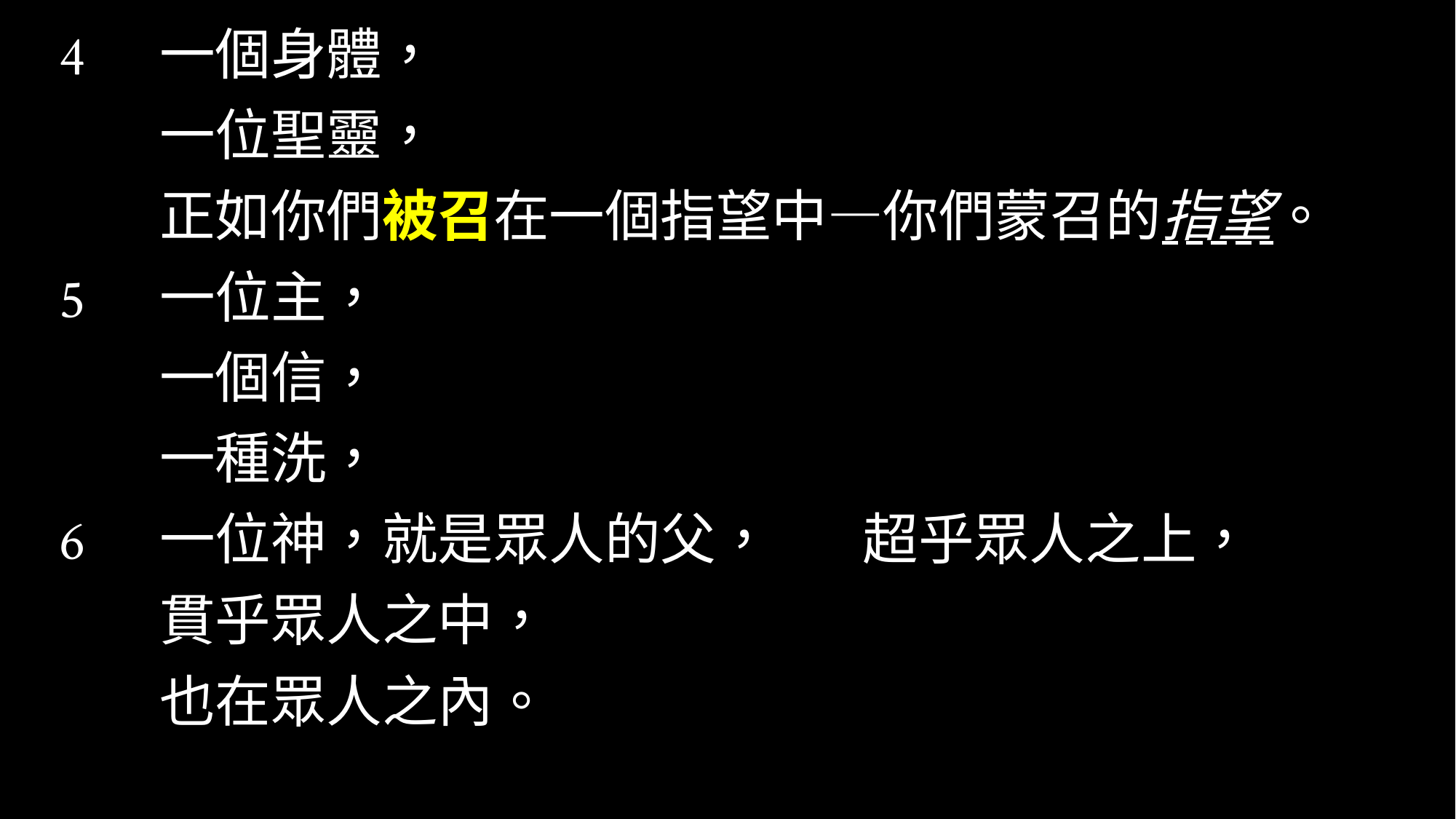

4		一個身體，
		一位聖靈，
		正如你們被召在一個指望中—你們蒙召的指望。
5  	一位主，
		一個信，
		一種洗，
6		一位神，就是眾人的父，	超乎眾人之上，
																		貫乎眾人之中，
																		也在眾人之內。